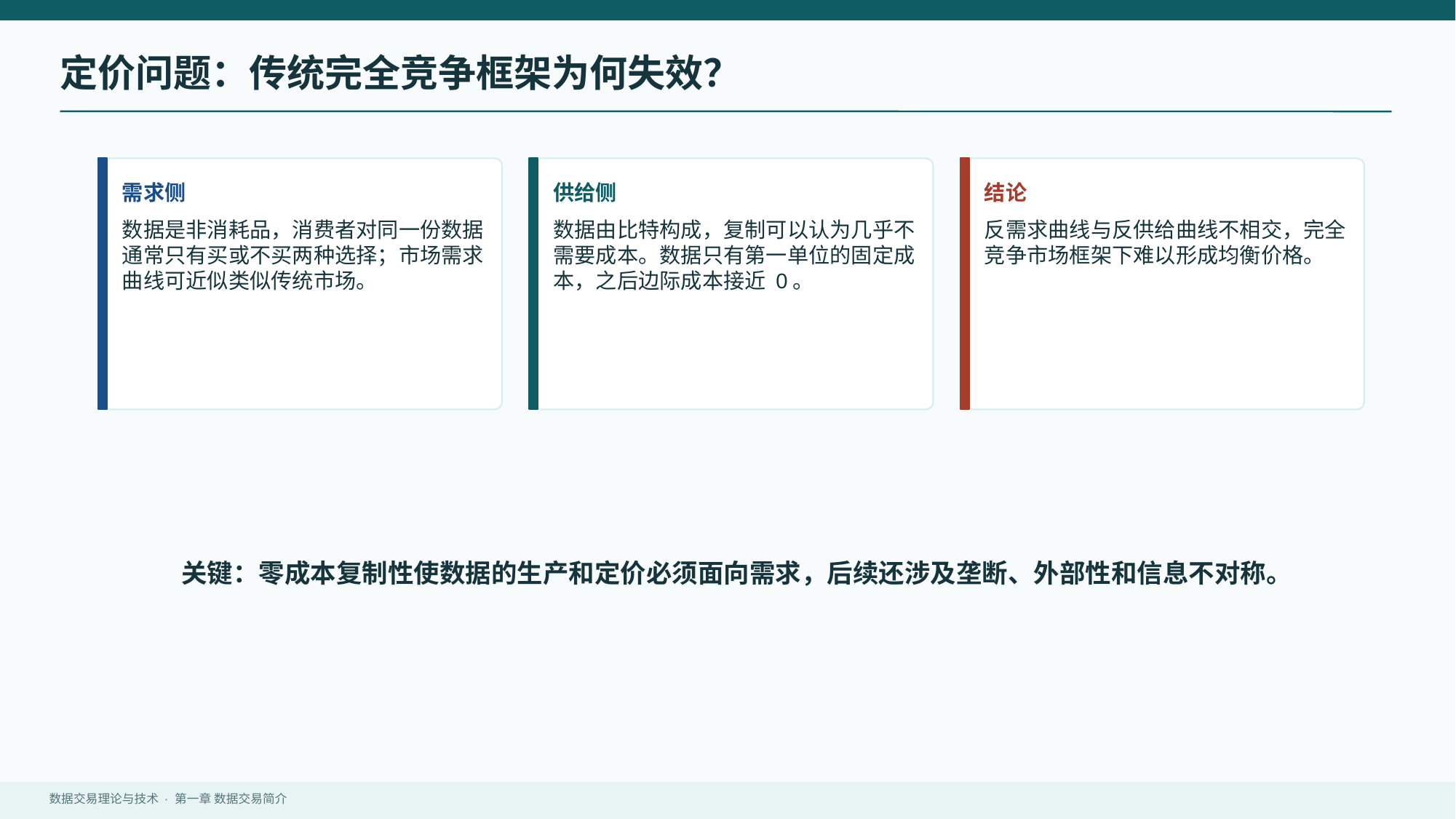

定价问题：传统完全竞争框架为何失效？

需求侧
供给侧
结论
数据是非消耗品，消费者对同一份数据通常只有买或不买两种选择；市场需求曲线可近似类似传统市场。
数据由比特构成，复制可以认为几乎不需要成本。数据只有第一单位的固定成本，之后边际成本接近 0。
反需求曲线与反供给曲线不相交，完全竞争市场框架下难以形成均衡价格。
关键：零成本复制性使数据的生产和定价必须面向需求，后续还涉及垄断、外部性和信息不对称。
64